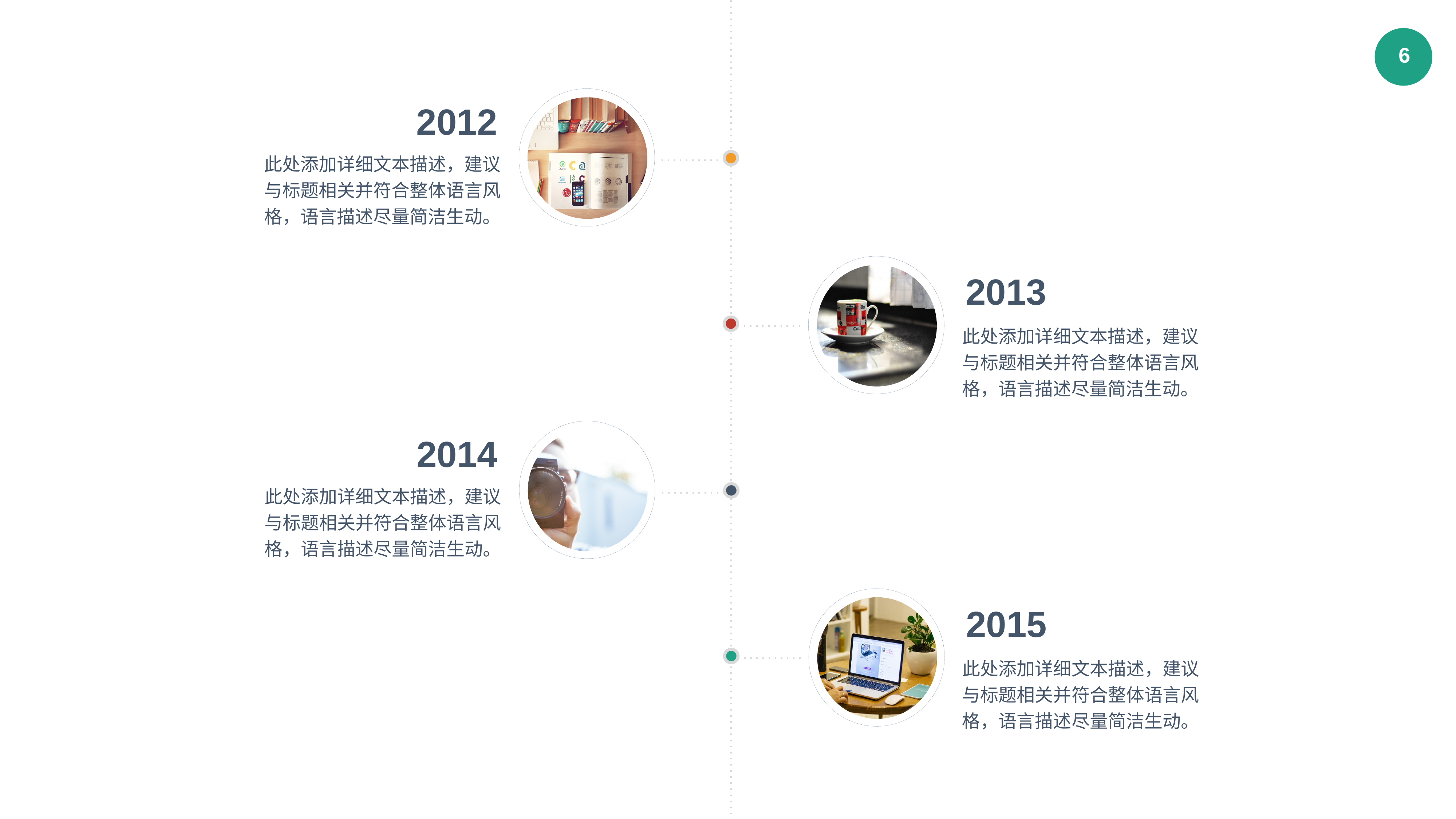

2012
此处添加详细文本描述，建议与标题相关并符合整体语言风格，语言描述尽量简洁生动。

2013
此处添加详细文本描述，建议与标题相关并符合整体语言风格，语言描述尽量简洁生动。

2014
此处添加详细文本描述，建议与标题相关并符合整体语言风格，语言描述尽量简洁生动。

2015
此处添加详细文本描述，建议与标题相关并符合整体语言风格，语言描述尽量简洁生动。